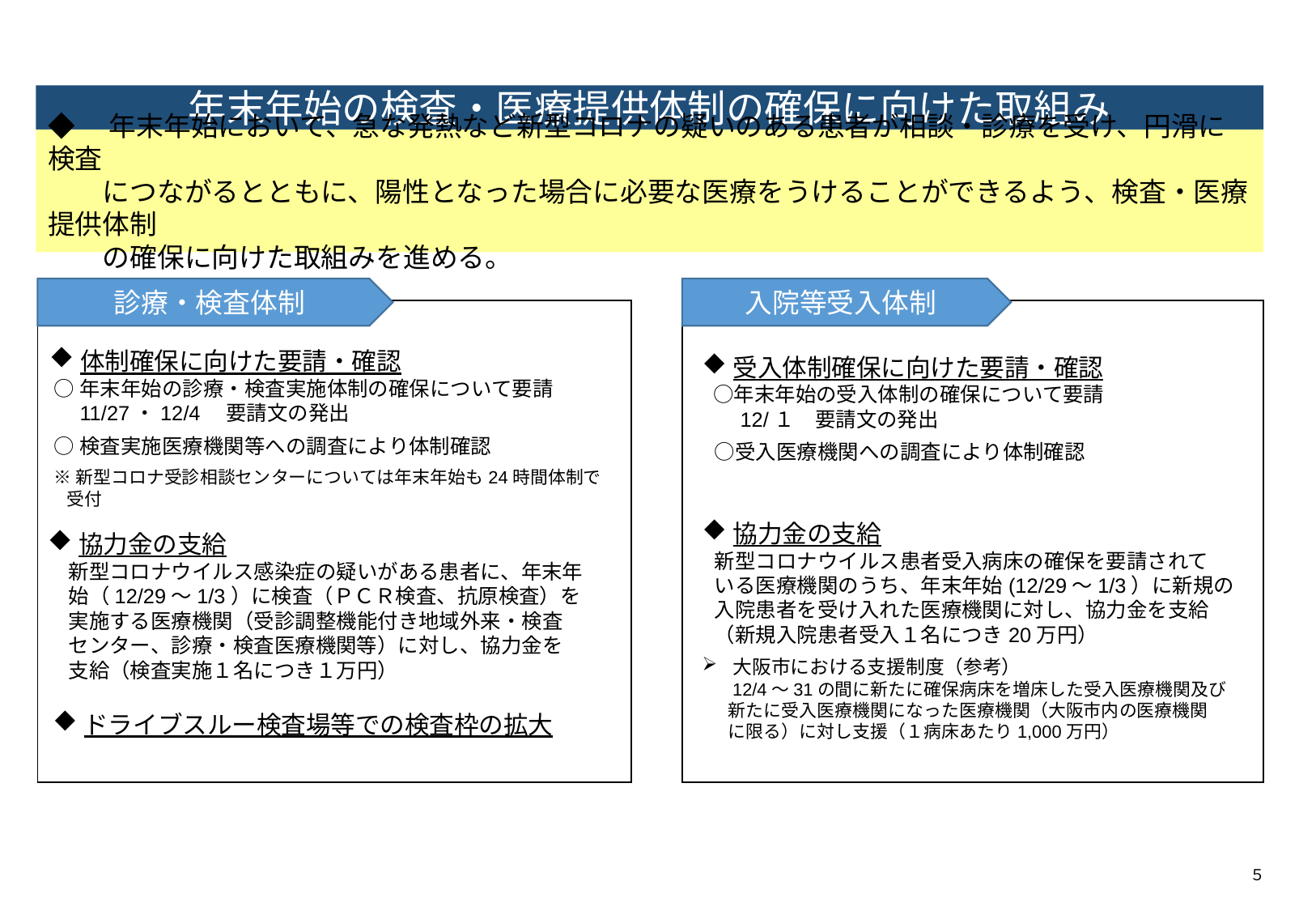

年末年始の検査・医療提供体制の確保に向けた取組み
◆　年末年始において、急な発熱など新型コロナの疑いのある患者が相談・診療を受け、円滑に検査
　　につながるとともに、陽性となった場合に必要な医療をうけることができるよう、検査・医療提供体制
　　の確保に向けた取組みを進める。
診療・検査体制
入院等受入体制

体制確保に向けた要請・確認
 ○年末年始の診療・検査実施体制の確保について要請
　 11/27・12/4　要請文の発出
 ○検査実施医療機関等への調査により体制確認
 ※新型コロナ受診相談センターについては年末年始も24時間体制で
　受付
受入体制確保に向けた要請・確認
　○年末年始の受入体制の確保について要請
　　12/１　要請文の発出
　○受入医療機関への調査により体制確認

協力金の支給
　新型コロナウイルス患者受入病床の確保を要請されて
　いる医療機関のうち、年末年始(12/29～1/3）に新規の
　入院患者を受け入れた医療機関に対し、協力金を支給
　（新規入院患者受入１名につき20万円）
大阪市における支援制度（参考）
 　12/4～31の間に新たに確保病床を増床した受入医療機関及び
 　新たに受入医療機関になった医療機関（大阪市内の医療機関
 　に限る）に対し支援（１病床あたり1,000万円）
協力金の支給
　新型コロナウイルス感染症の疑いがある患者に、年末年
　始（12/29～1/3）に検査（ＰＣＲ検査、抗原検査）を
　実施する医療機関（受診調整機能付き地域外来・検査
　センター、診療・検査医療機関等）に対し、協力金を
　支給（検査実施１名につき１万円）
ドライブスルー検査場等での検査枠の拡大
５